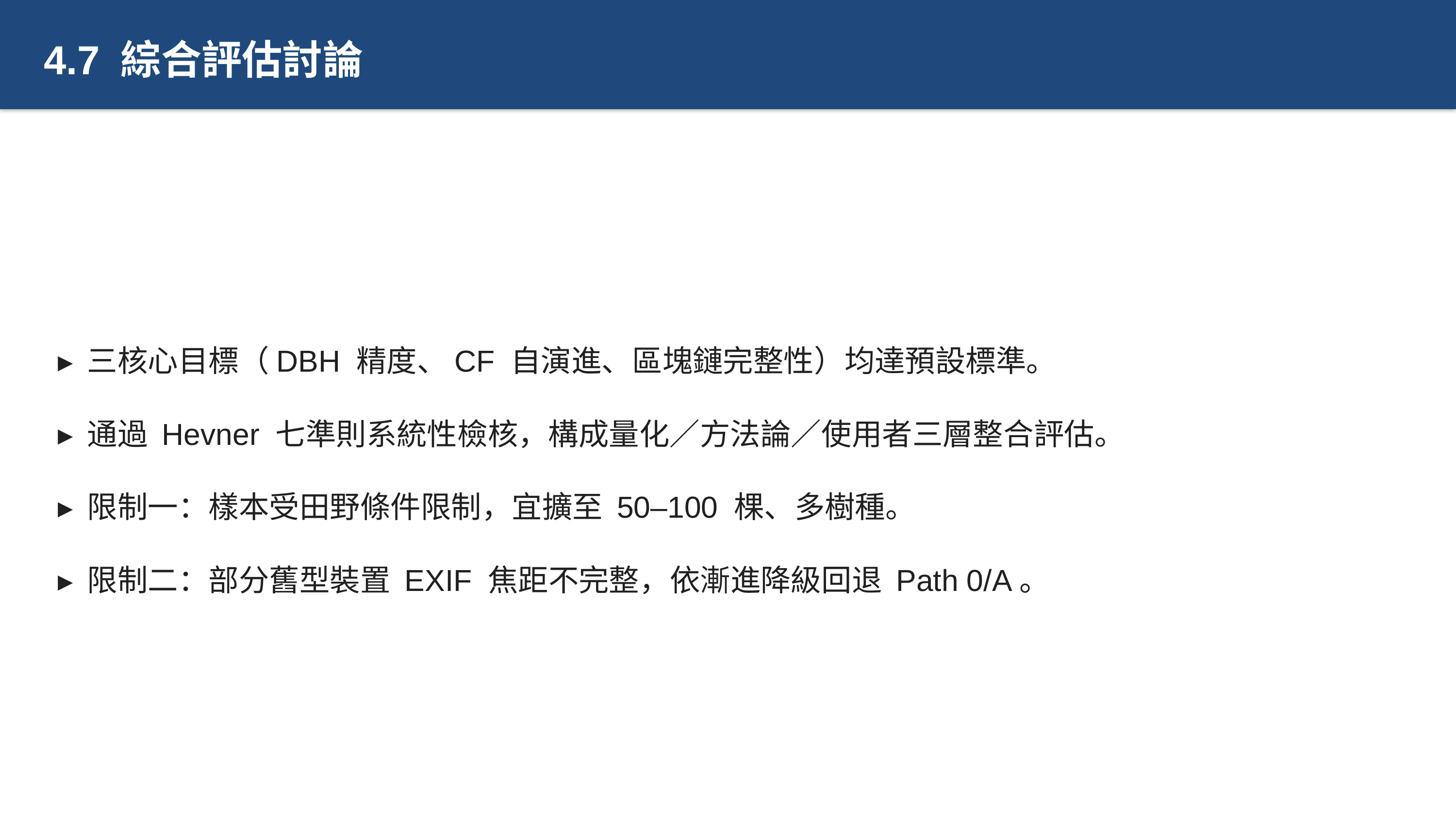

4.7 綜合評估討論
▸ 三核心目標（DBH 精度、CF 自演進、區塊鏈完整性）均達預設標準。
▸ 通過 Hevner 七準則系統性檢核，構成量化／方法論／使用者三層整合評估。
▸ 限制一：樣本受田野條件限制，宜擴至 50–100 棵、多樹種。
▸ 限制二：部分舊型裝置 EXIF 焦距不完整，依漸進降級回退 Path 0/A。